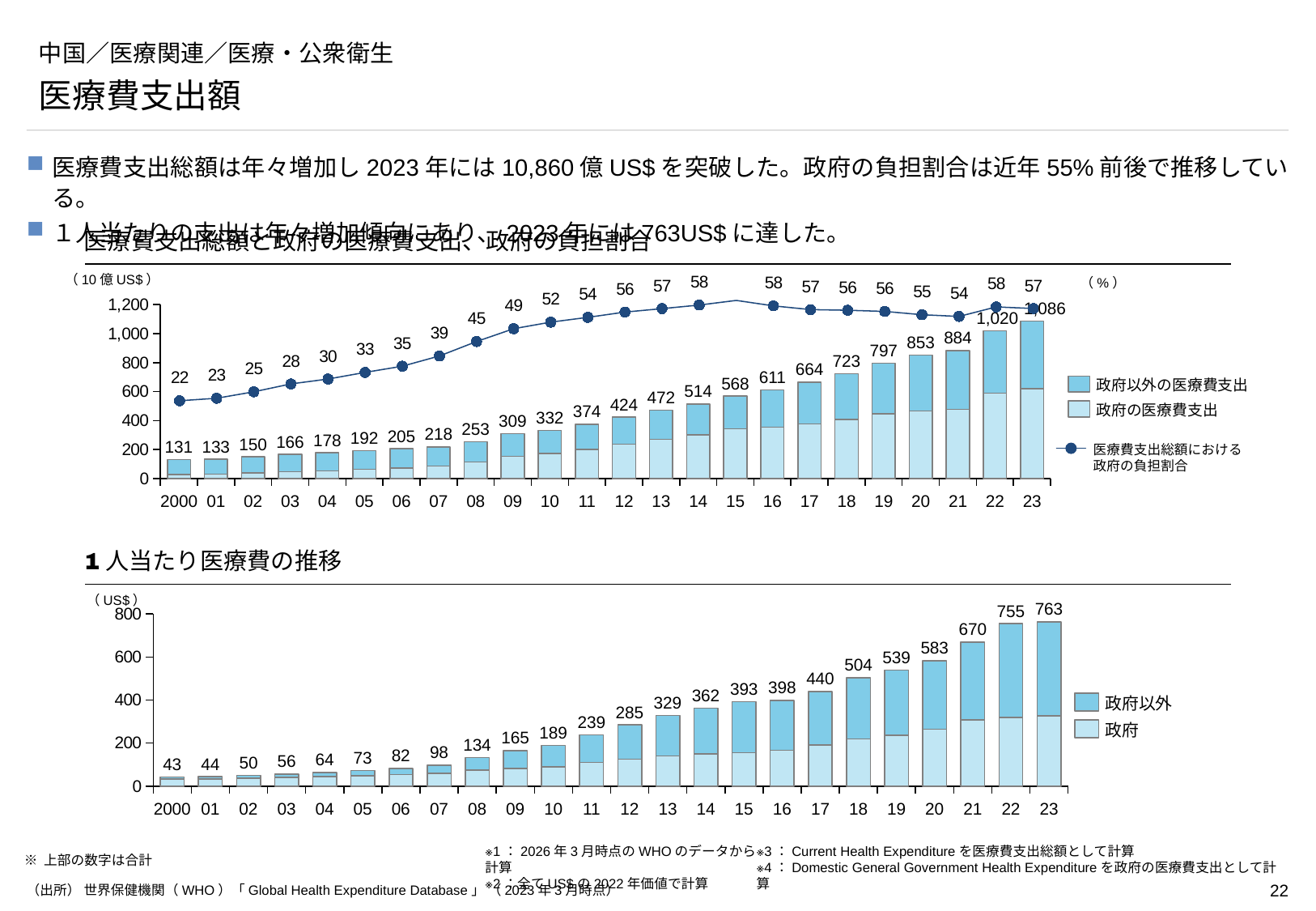

# 中国／医療関連／医療・公衆衛生
医療費支出額
医療費支出総額は年々増加し2023年には10,860億US$を突破した。政府の負担割合は近年55%前後で推移している。
１人当たりの支出は年々増加傾向にあり、2023年には763US$に達した。
医療費支出総額と政府の医療費支出、政府の負担割合

### Chart

| Category |  |
|---|---|
（10億US$）
（%）

### Chart

| Category |  |  |
|---|---|---|
1,086
1,020
884
853
797
723
664
611
568
政府以外の医療費支出

514
472
424
政府の医療費支出
374

332
309
253
218
205
192
178
166
150
133
131
医療費支出総額における
政府の負担割合

2000
01
02
03
04
05
06
07
08
09
10
11
12
13
14
15
16
17
18
19
20
21
22
23
1人当たり医療費の推移
（US$）

### Chart

| Category |  |  |
|---|---|---|
763
755
670
583
539
504
440
398
393
362
329
政府以外

285
239
政府

189
165
134
98
82
73
64
56
50
44
43
2000
01
02
03
04
05
06
07
08
09
10
11
12
13
14
15
16
17
18
19
20
21
22
23
※1：2026年3月時点のWHOのデータから計算
※2：全てUS$の2022年価値で計算
※3：Current Health Expenditureを医療費支出総額として計算
※4：Domestic General Government Health Expenditureを政府の医療費支出として計算
※ 上部の数字は合計
（出所） 世界保健機関（WHO）「Global Health Expenditure Database」 （2023年3月時点）